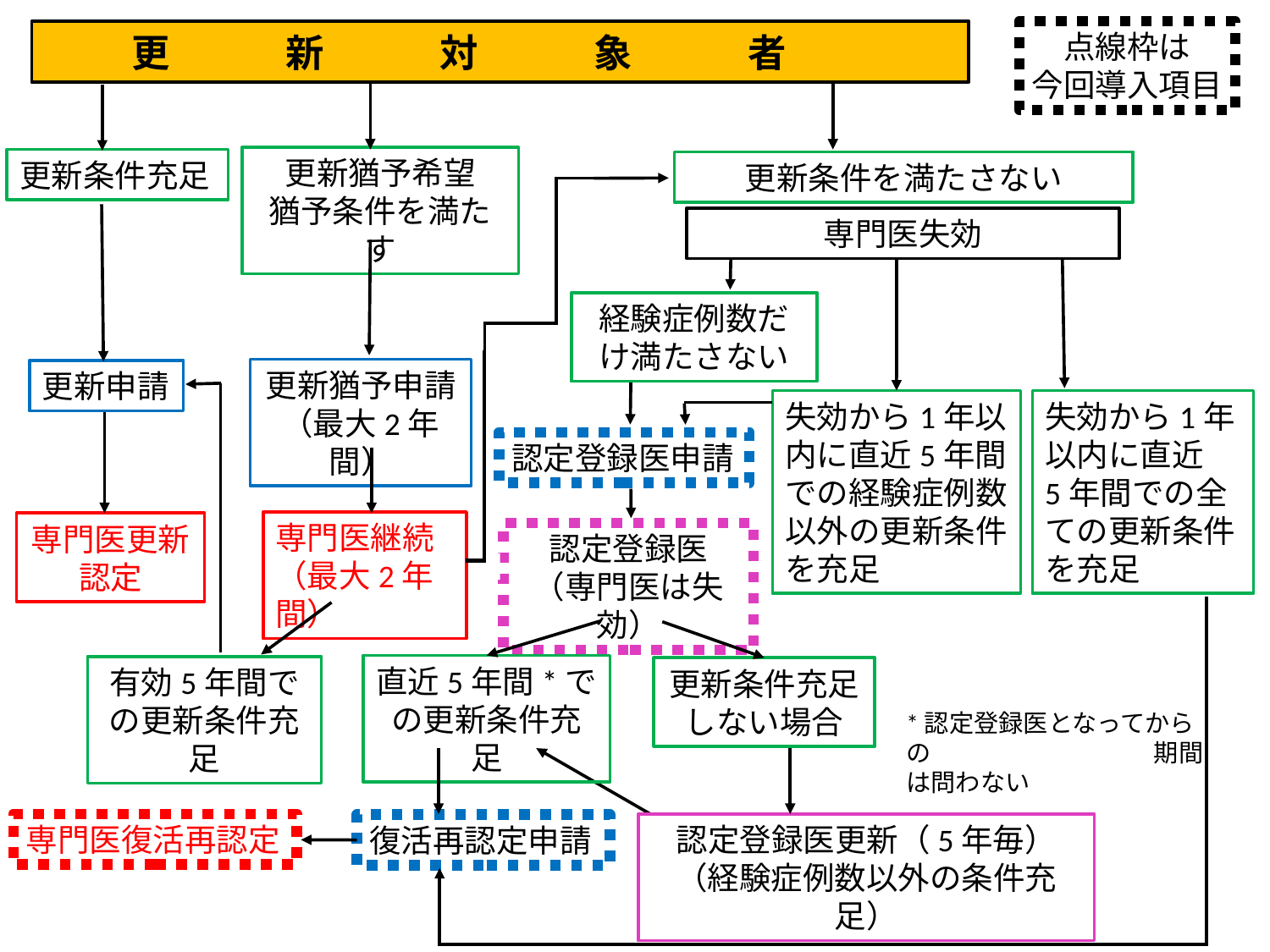

更　　　新　　　対　　　象　　　者
経験症例数だけ満たさない
認定登録医申請
認定登録医
（専門医は失効）
更新猶予希望
猶予条件を満たす
更新猶予申請
（最大2年間）
専門医継続
（最大2年間）
更新条件充足
更新申請
専門医更新認定
復活再認定申請
失効から1年以内に直近
5年間での全ての更新条件を充足
失効から1年以内に直近5年間での経験症例数以外の更新条件を充足

直近5年間*での更新条件充足
有効5年間での更新条件充足
更新条件充足しない場合
専門医復活再認定
認定登録医更新（5年毎）
（経験症例数以外の条件充足）
点線枠は
今回導入項目
更新条件を満たさない

専門医失効

*認定登録医となってからの　　　　　　　　　期間は問わない